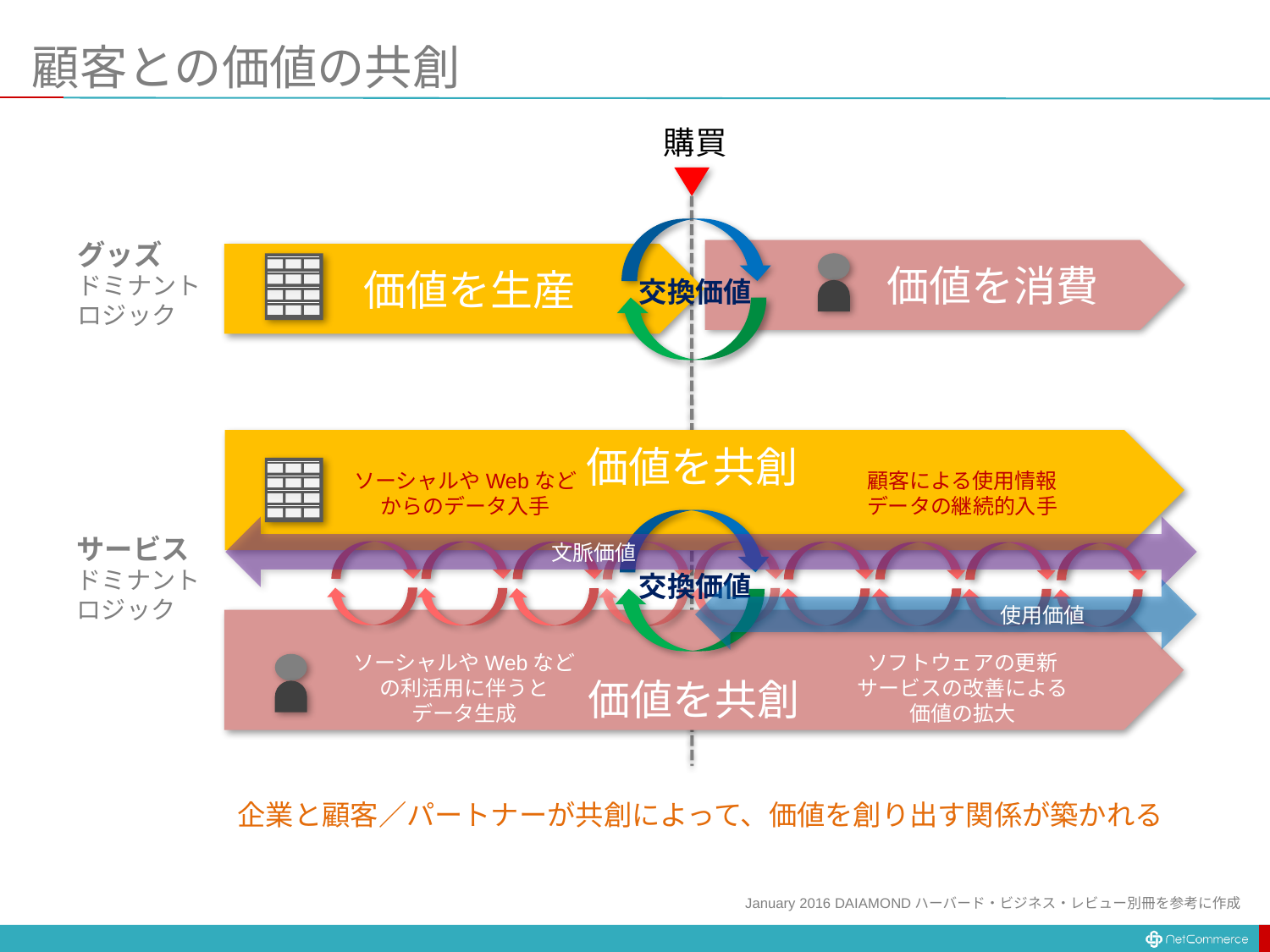

# 顧客との価値の共創
購買

グッズ
ドミナント
ロジック
　　　　価値を消費
　　　価値を生産

交換価値

価値を共創

ソーシャルやWebなど
からのデータ入手
顧客による使用情報
データの継続的入手

　　　　　　　　　　　　　　文脈価値
サービス
ドミナント
ロジック

交換価値
　　　　　　　　　　　　　使用価値

ソーシャルやWebなど
の利活用に伴うと
データ生成
ソフトウェアの更新
サービスの改善による
価値の拡大

価値を共創
企業と顧客／パートナーが共創によって、価値を創り出す関係が築かれる
January 2016 DAIAMONDハーバード・ビジネス・レビュー別冊を参考に作成